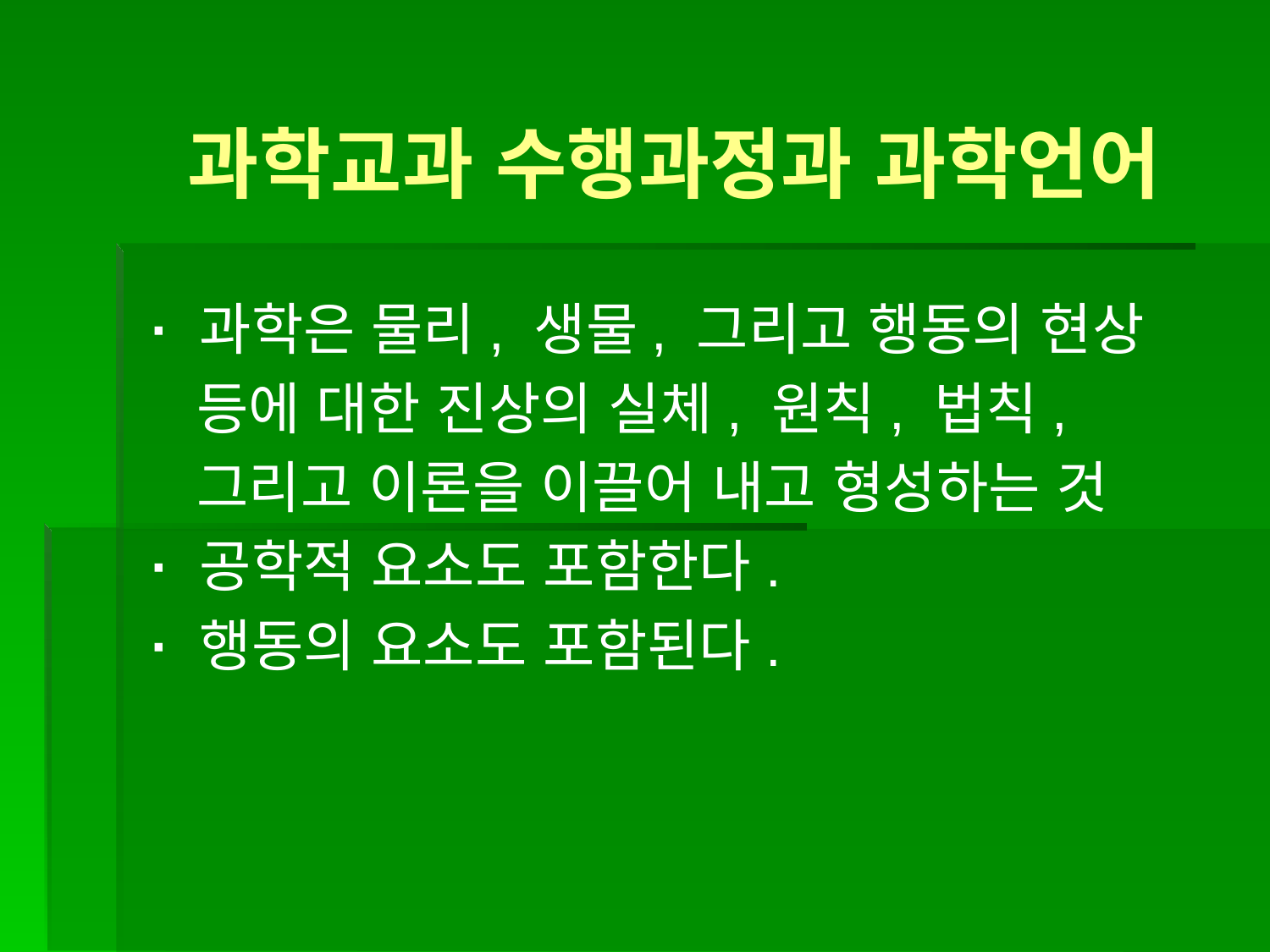

과학교과 수행과정과 과학언어
· 과학은 물리, 생물, 그리고 행동의 현상
  등에 대한 진상의 실체, 원칙, 법칙,
  그리고 이론을 이끌어 내고 형성하는 것
· 공학적 요소도 포함한다.
· 행동의 요소도 포함된다.